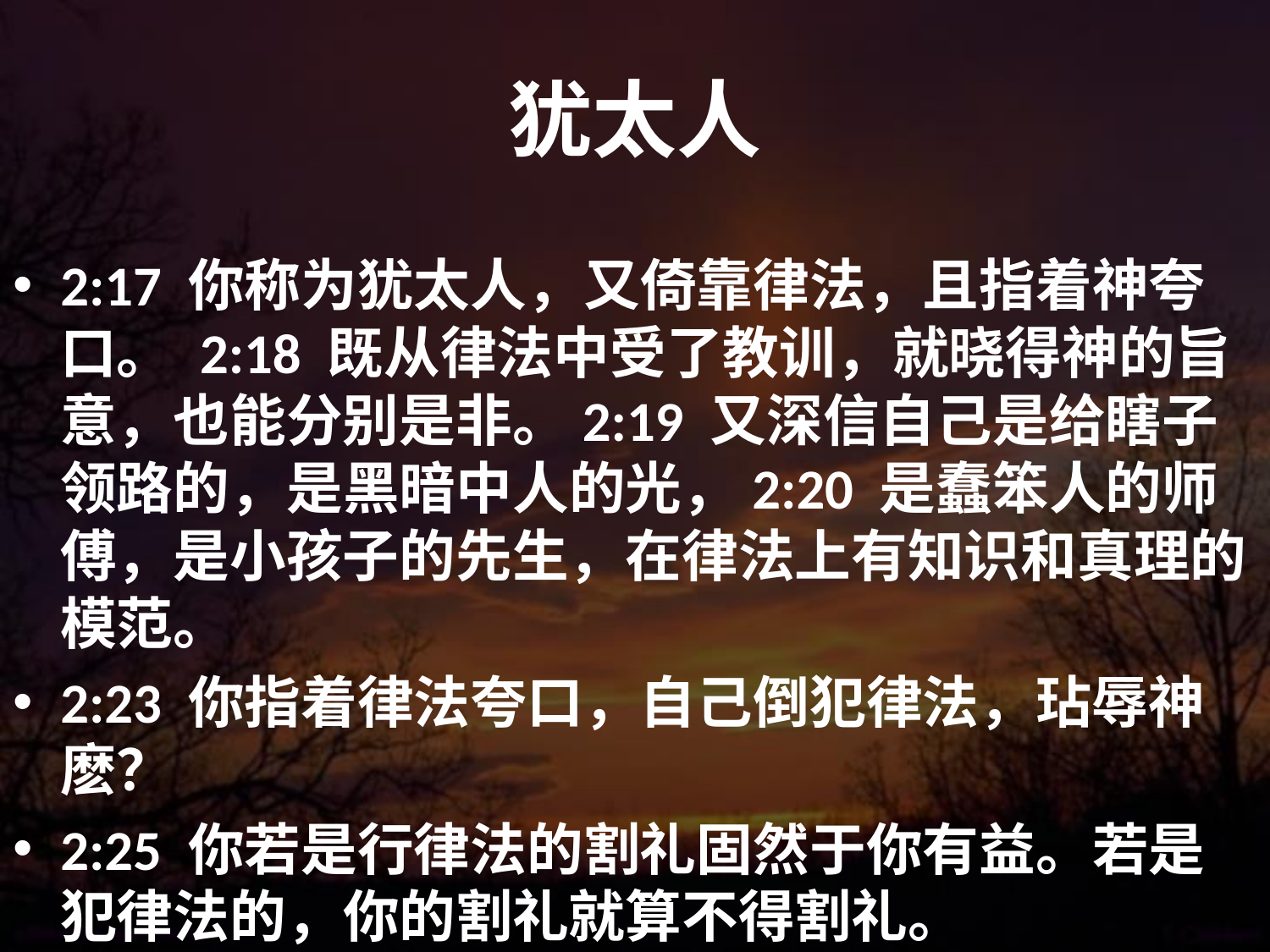

# 犹太人
2:17 你称为犹太人，又倚靠律法，且指着神夸口。 2:18 既从律法中受了教训，就晓得神的旨意，也能分别是非。2:19 又深信自己是给瞎子领路的，是黑暗中人的光，2:20 是蠢笨人的师傅，是小孩子的先生，在律法上有知识和真理的模范。
2:23 你指着律法夸口，自己倒犯律法，玷辱神麽？
2:25 你若是行律法的割礼固然于你有益。若是犯律法的，你的割礼就算不得割礼。